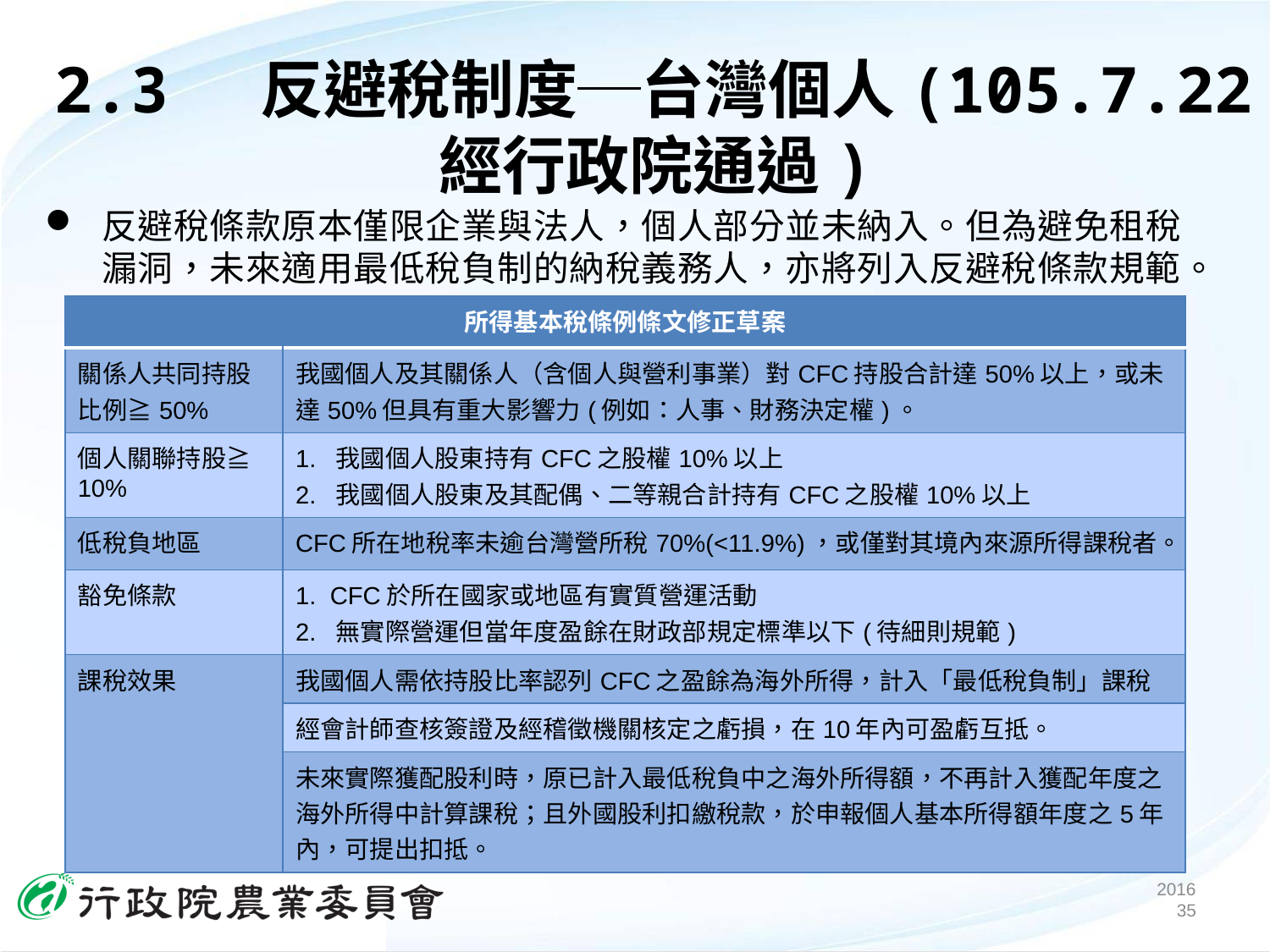

2.3  反避稅制度─台灣個人(105.7.22經行政院通過)
反避稅條款原本僅限企業與法人，個人部分並未納入。但為避免租稅漏洞，未來適用最低稅負制的納稅義務人，亦將列入反避稅條款規範。
| 所得基本稅條例條文修正草案 |  |
| --- | --- |
| 關係人共同持股比例≧50% | 我國個人及其關係人（含個人與營利事業）對CFC持股合計達50%以上，或未達50%但具有重大影響力(例如：人事、財務決定權)。 |
| 個人關聯持股≧10% | 1. 我國個人股東持有CFC之股權10%以上 2. 我國個人股東及其配偶、二等親合計持有CFC之股權10%以上 |
| 低稅負地區 | CFC所在地稅率未逾台灣營所稅70%(<11.9%)，或僅對其境內來源所得課稅者。 |
| 豁免條款 | 1. CFC於所在國家或地區有實質營運活動 2. 無實際營運但當年度盈餘在財政部規定標準以下(待細則規範) |
| 課稅效果 | 我國個人需依持股比率認列CFC之盈餘為海外所得，計入「最低稅負制」課稅 |
|  | 經會計師查核簽證及經稽徵機關核定之虧損，在10年內可盈虧互抵。 |
|  | 未來實際獲配股利時，原已計入最低稅負中之海外所得額，不再計入獲配年度之海外所得中計算課稅；且外國股利扣繳稅款，於申報個人基本所得額年度之5年內，可提出扣抵。 |

2016
 35